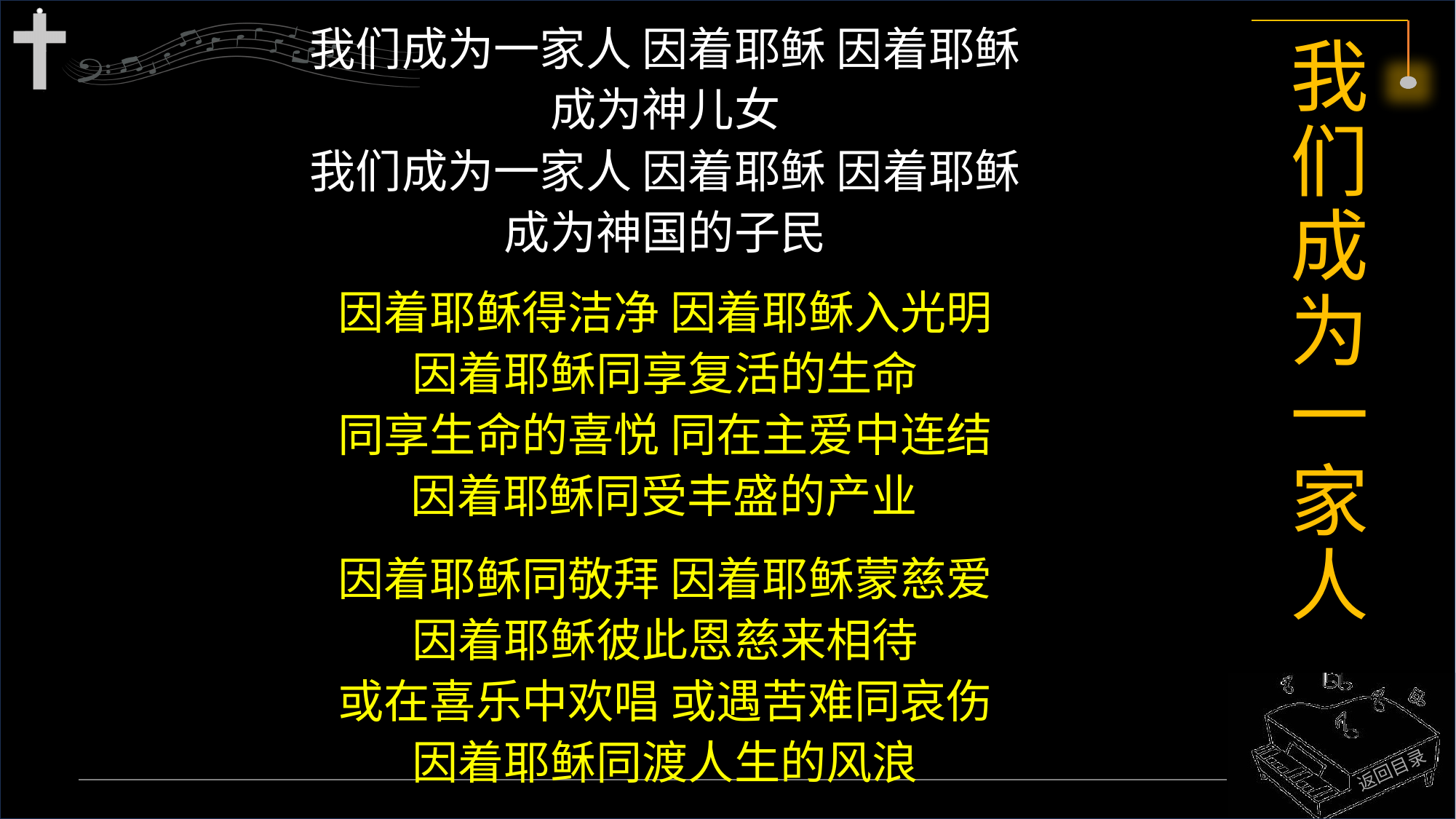

我们成为一家人 因着耶稣 因着耶稣
成为神儿女
我们成为一家人 因着耶稣 因着耶稣
成为神国的子民

因着耶稣得洁净 因着耶稣入光明
因着耶稣同享复活的生命
同享生命的喜悦 同在主爱中连结
因着耶稣同受丰盛的产业

因着耶稣同敬拜 因着耶稣蒙慈爱
因着耶稣彼此恩慈来相待
或在喜乐中欢唱 或遇苦难同哀伤
因着耶稣同渡人生的风浪
# 我们成为一家人